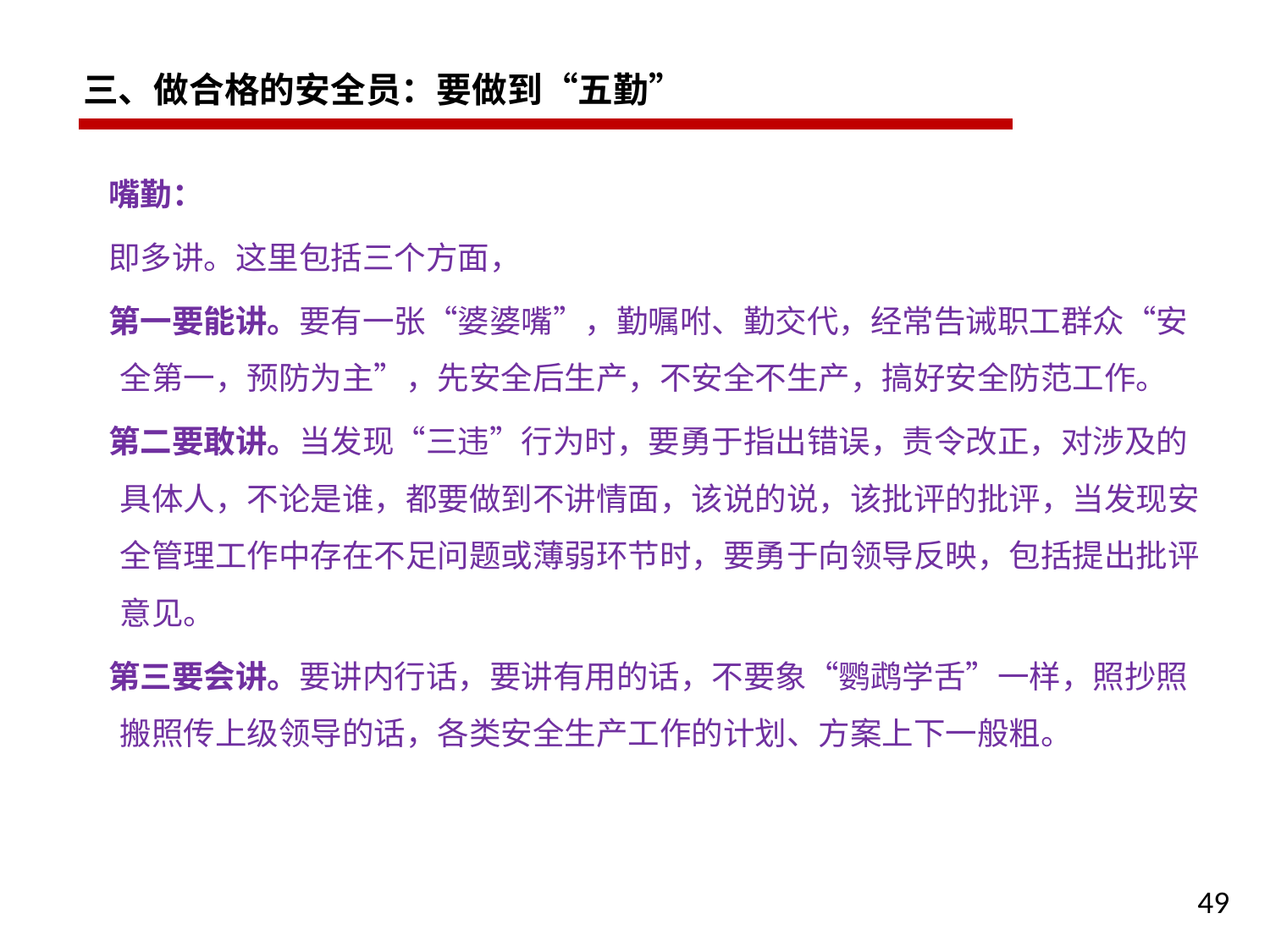

三、做合格的安全员：要做到“五勤”

    嘴勤：
    即多讲。这里包括三个方面，
    第一要能讲。要有一张“婆婆嘴”，勤嘱咐、勤交代，经常告诫职工群众“安全第一，预防为主”，先安全后生产，不安全不生产，搞好安全防范工作。
    第二要敢讲。当发现“三违”行为时，要勇于指出错误，责令改正，对涉及的具体人，不论是谁，都要做到不讲情面，该说的说，该批评的批评，当发现安全管理工作中存在不足问题或薄弱环节时，要勇于向领导反映，包括提出批评意见。
    第三要会讲。要讲内行话，要讲有用的话，不要象“鹦鹉学舌”一样，照抄照搬照传上级领导的话，各类安全生产工作的计划、方案上下一般粗。